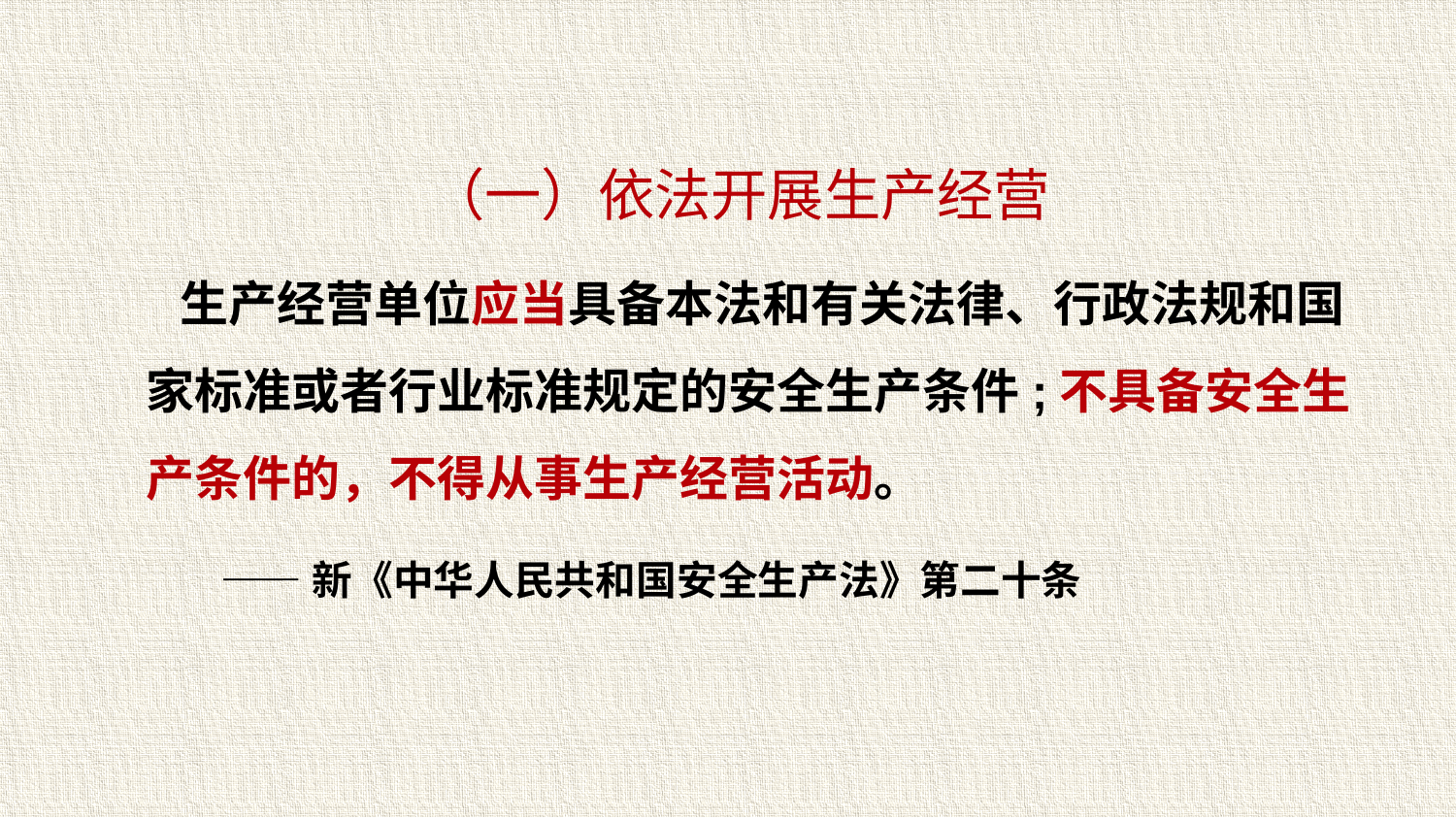

（一）依法开展生产经营
  生产经营单位应当具备本法和有关法律、行政法规和国家标准或者行业标准规定的安全生产条件;不具备安全生产条件的，不得从事生产经营活动。
       ——新《中华人民共和国安全生产法》第二十条